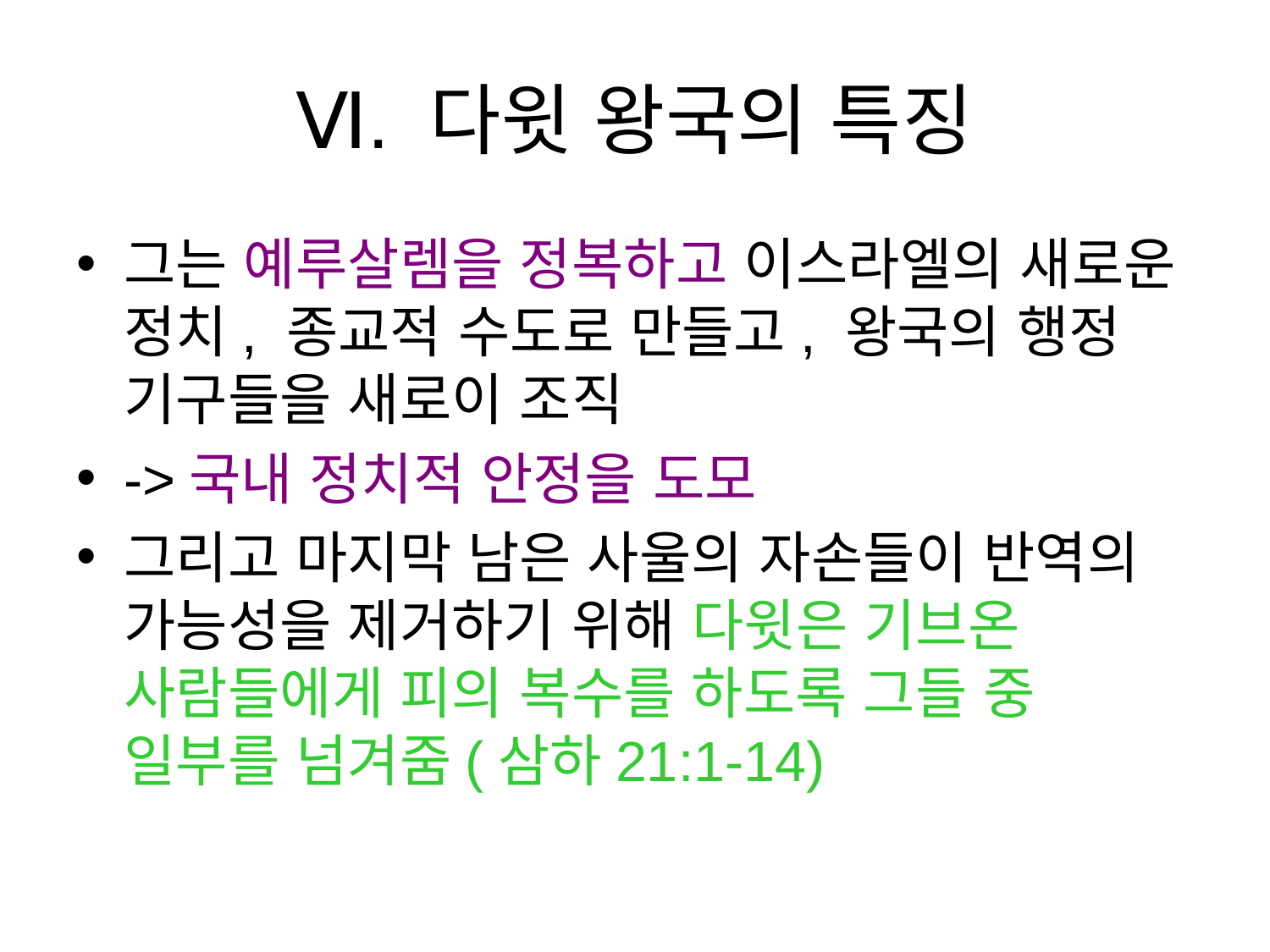

# Ⅵ. 다윗 왕국의 특징
그는 예루살렘을 정복하고 이스라엘의 새로운 정치, 종교적 수도로 만들고, 왕국의 행정 기구들을 새로이 조직
->국내 정치적 안정을 도모
그리고 마지막 남은 사울의 자손들이 반역의 가능성을 제거하기 위해 다윗은 기브온 사람들에게 피의 복수를 하도록 그들 중 일부를 넘겨줌(삼하21:1-14)